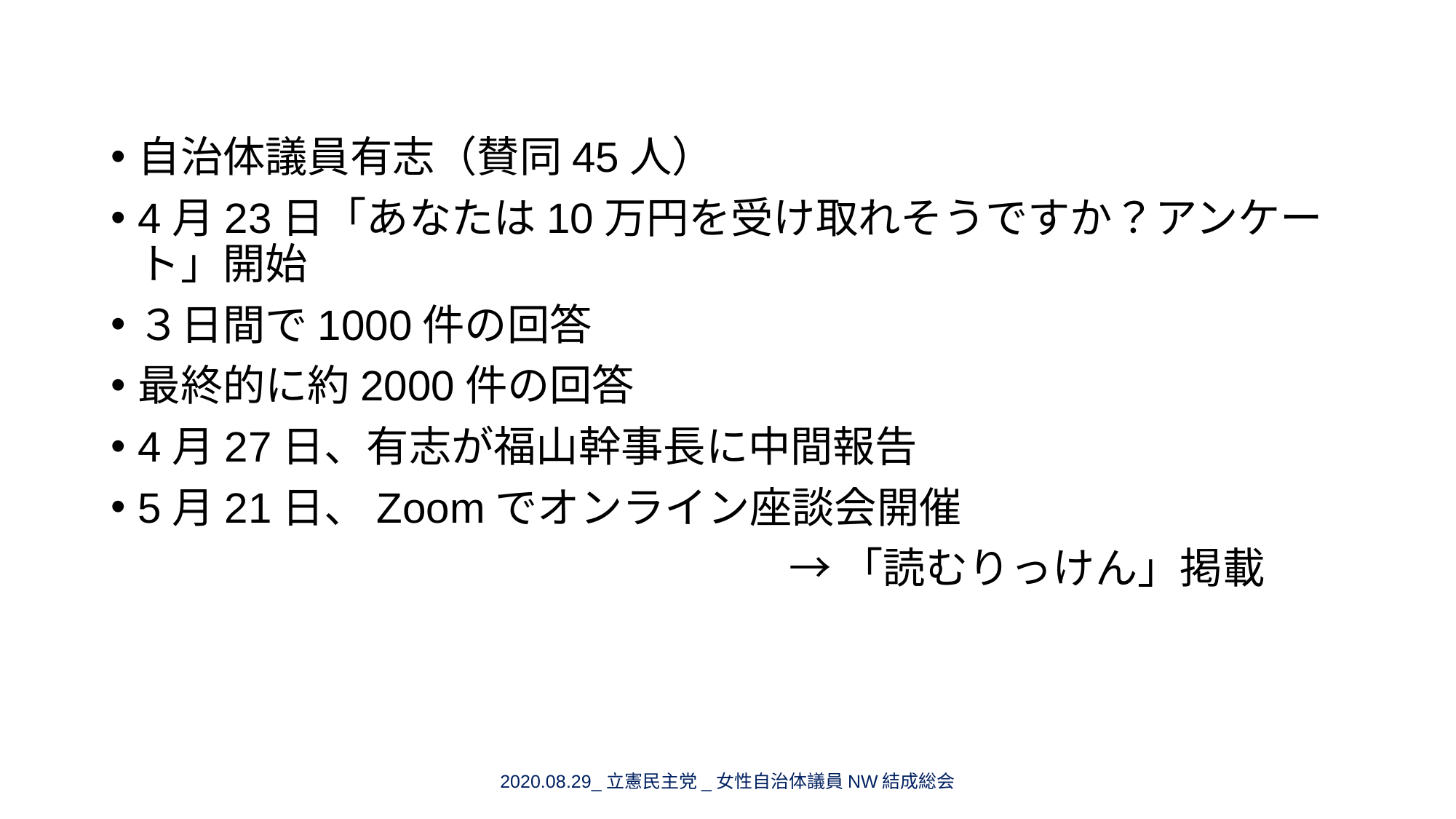

自治体議員有志（賛同45人）
4月23日「あなたは10万円を受け取れそうですか？アンケート」開始
３日間で1000件の回答
最終的に約2000件の回答
4月27日、有志が福山幹事長に中間報告
5月21日、Zoomでオンライン座談会開催
　　　　　　　　　　　　　　　　→ 「読むりっけん」掲載

2020.08.29_立憲民主党_女性自治体議員NW結成総会